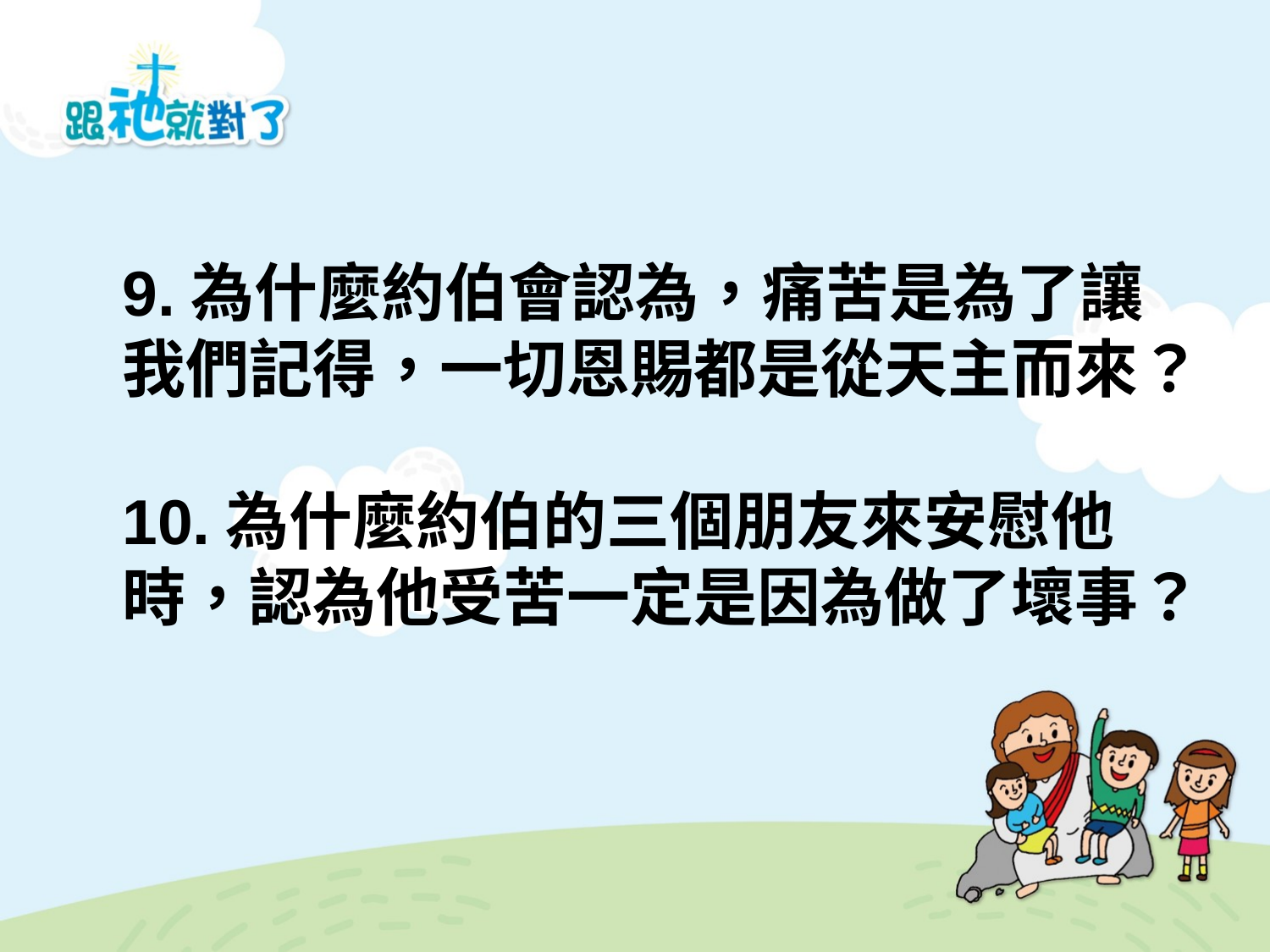

9.為什麼約伯會認為，痛苦是為了讓我們記得，一切恩賜都是從天主而來？

10.為什麼約伯的三個朋友來安慰他時，認為他受苦一定是因為做了壞事？